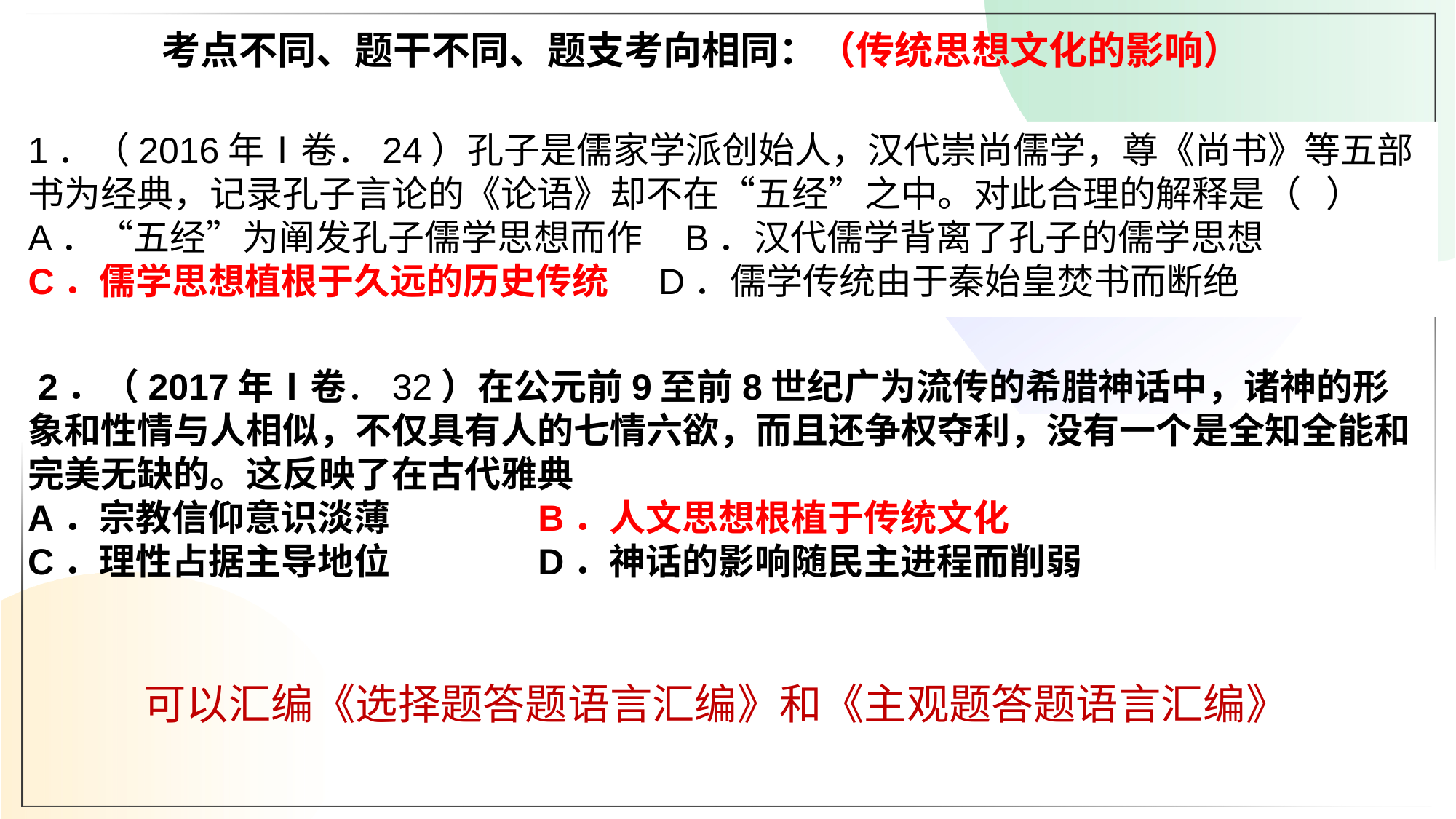

考点不同、题干不同、题支考向相同：（传统思想文化的影响）
1．（2016年Ⅰ卷．24）孔子是儒家学派创始人，汉代崇尚儒学，尊《尚书》等五部书为经典，记录孔子言论的《论语》却不在“五经”之中。对此合理的解释是（   ）
A．“五经”为阐发孔子儒学思想而作    B．汉代儒学背离了孔子的儒学思想
C．儒学思想植根于久远的历史传统     D．儒学传统由于秦始皇焚书而断绝
 2．（2017年Ⅰ卷．32）在公元前9至前8世纪广为流传的希腊神话中，诸神的形象和性情与人相似，不仅具有人的七情六欲，而且还争权夺利，没有一个是全知全能和完美无缺的。这反映了在古代雅典
A．宗教信仰意识淡薄                 B．人文思想根植于传统文化
C．理性占据主导地位                 D．神话的影响随民主进程而削弱
可以汇编《选择题答题语言汇编》和《主观题答题语言汇编》